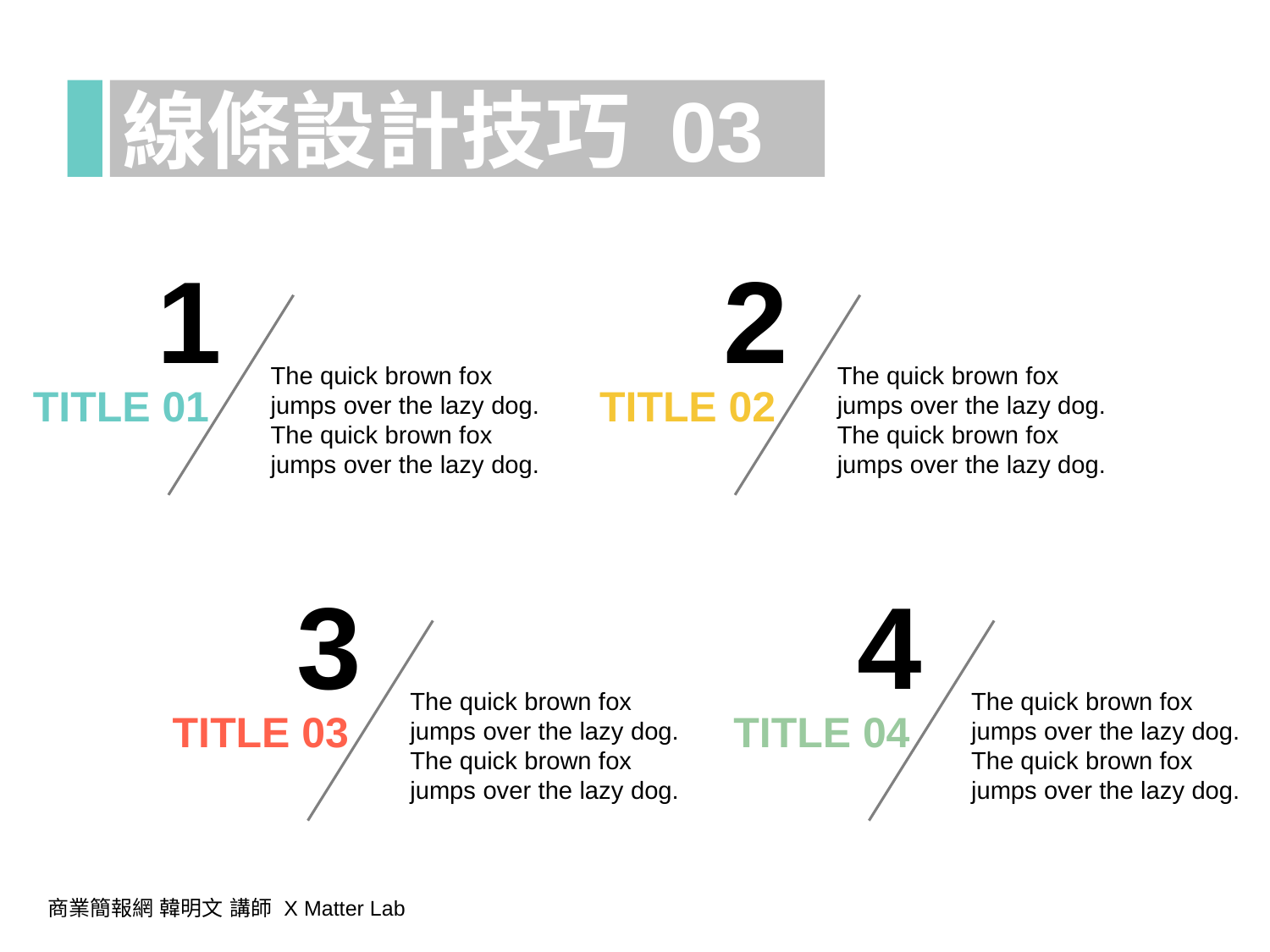

線條設計技巧 03
1
2
The quick brown fox jumps over the lazy dog. The quick brown fox jumps over the lazy dog.
The quick brown fox jumps over the lazy dog. The quick brown fox jumps over the lazy dog.
TITLE 01
TITLE 02
3
4
The quick brown fox jumps over the lazy dog. The quick brown fox jumps over the lazy dog.
The quick brown fox jumps over the lazy dog. The quick brown fox jumps over the lazy dog.
TITLE 03
TITLE 04
商業簡報網 韓明文 講師 X Matter Lab